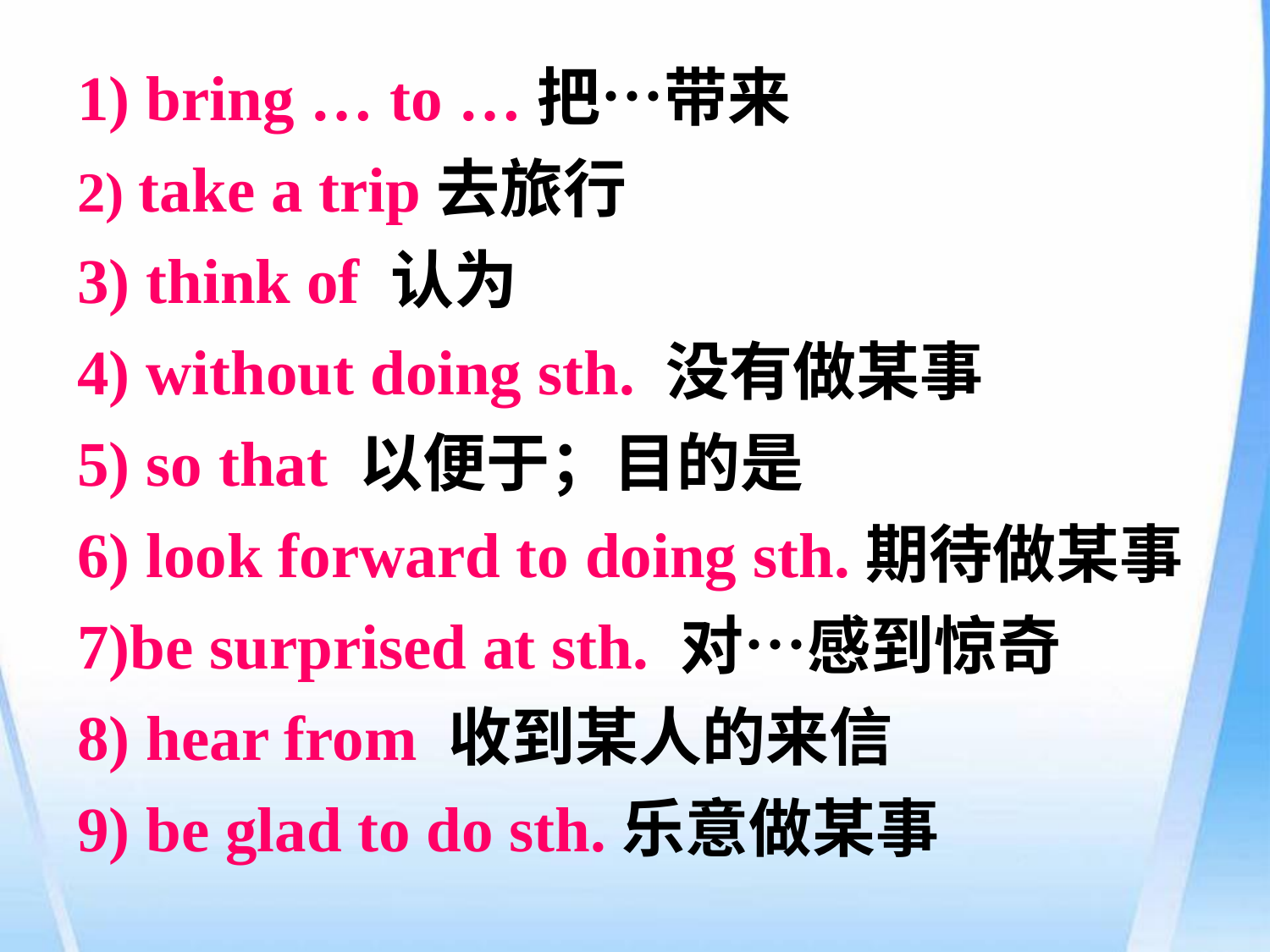

1) bring … to …把…带来
2) take a trip去旅行
3) think of 认为
4) without doing sth. 没有做某事
5) so that 以便于；目的是
6) look forward to doing sth.期待做某事
7)be surprised at sth. 对…感到惊奇
8) hear from 收到某人的来信
9) be glad to do sth.乐意做某事